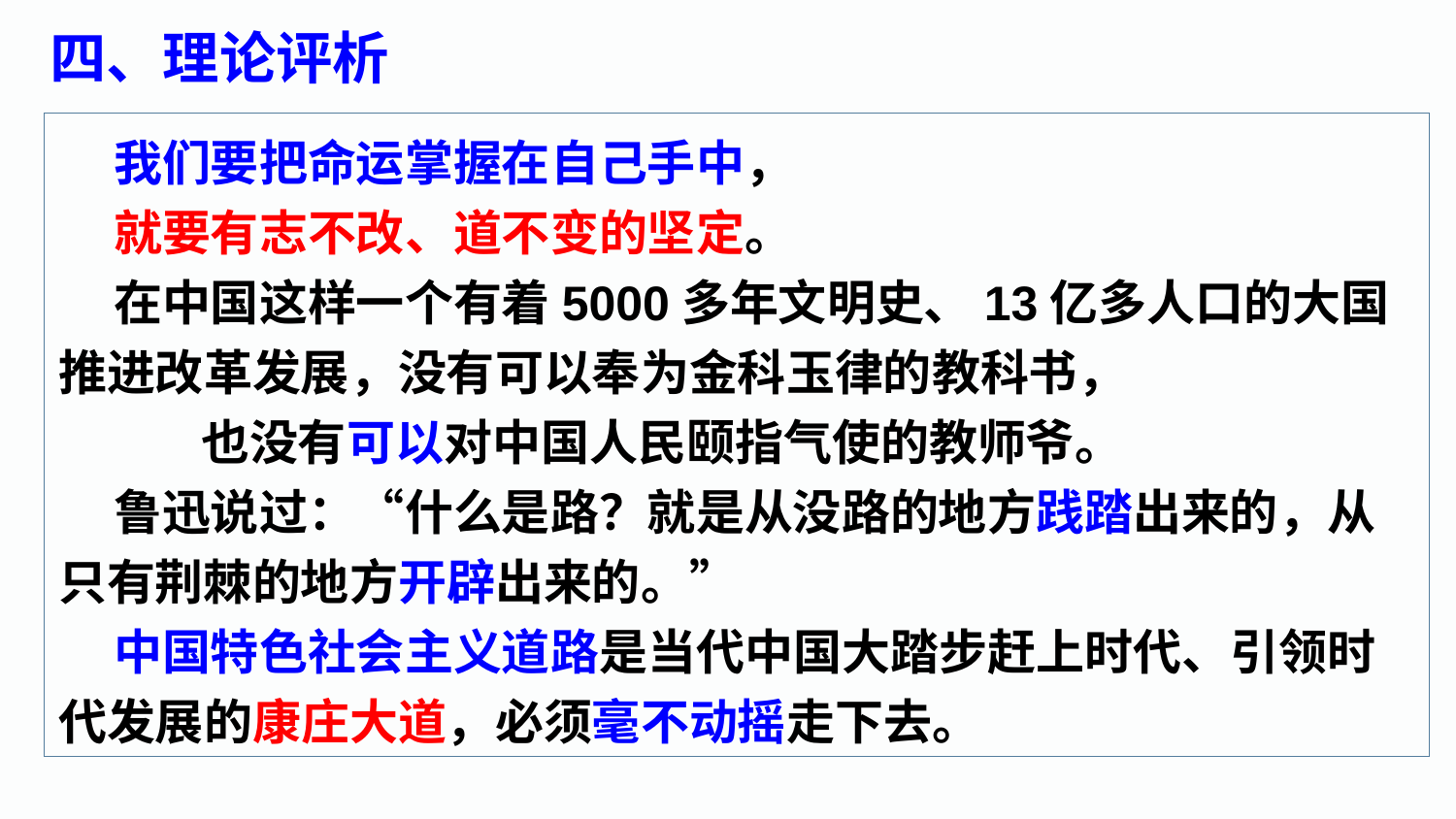

四、理论评析
    我们要把命运掌握在自己手中，
    就要有志不改、道不变的坚定。
    在中国这样一个有着5000多年文明史、13亿多人口的大国推进改革发展，没有可以奉为金科玉律的教科书，
            也没有可以对中国人民颐指气使的教师爷。
    鲁迅说过：“什么是路？就是从没路的地方践踏出来的，从只有荆棘的地方开辟出来的。”
    中国特色社会主义道路是当代中国大踏步赶上时代、引领时代发展的康庄大道，必须毫不动摇走下去。